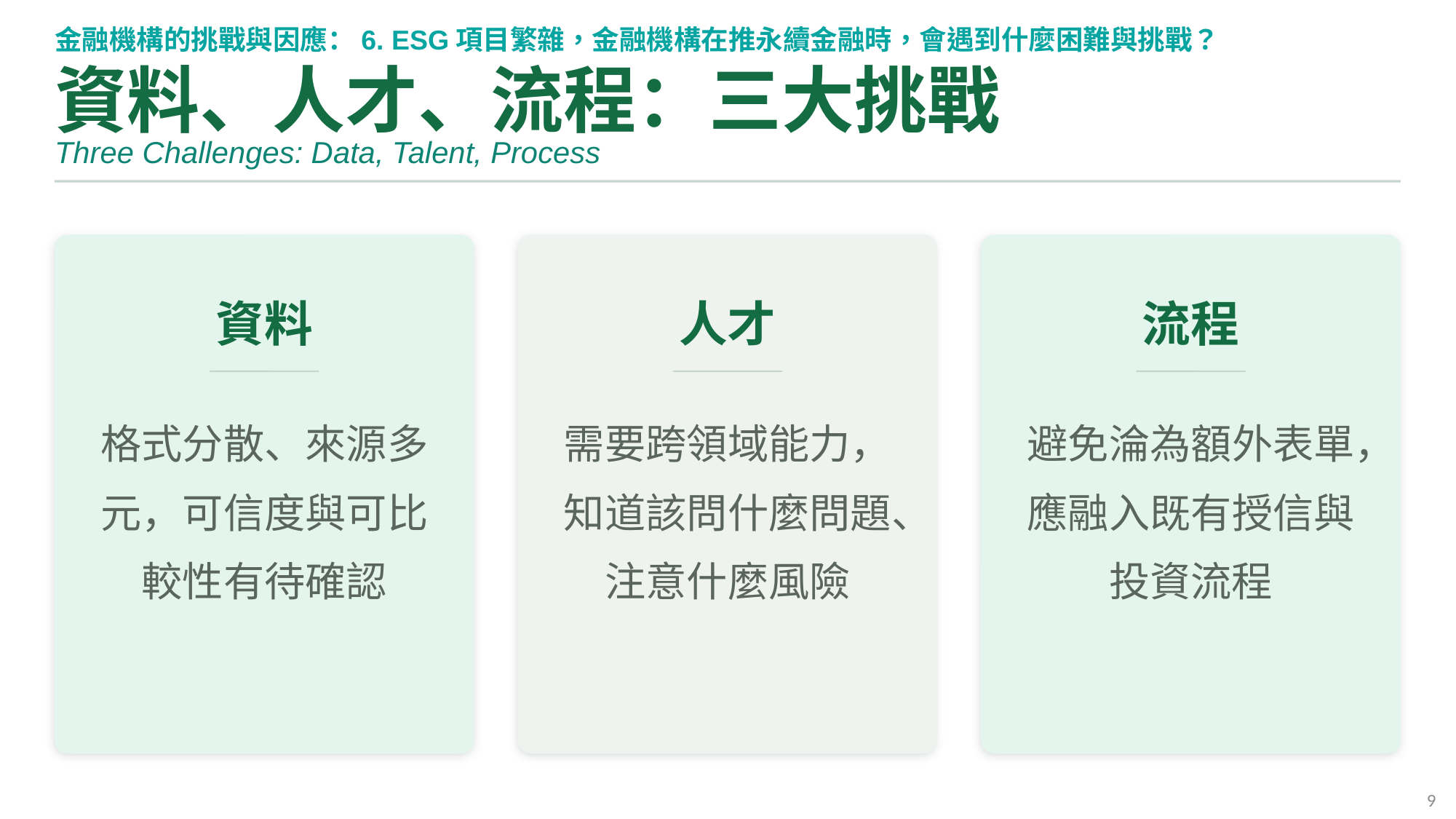

金融機構的挑戰與因應：6. ESG項目繁雜，金融機構在推永續金融時，會遇到什麼困難與挑戰？
資料、人才、流程：三大挑戰
Three Challenges: Data, Talent, Process

資料
人才
流程

格式分散、來源多元，可信度與可比較性有待確認
需要跨領域能力，知道該問什麼問題、注意什麼風險
避免淪為額外表單，應融入既有授信與投資流程
9